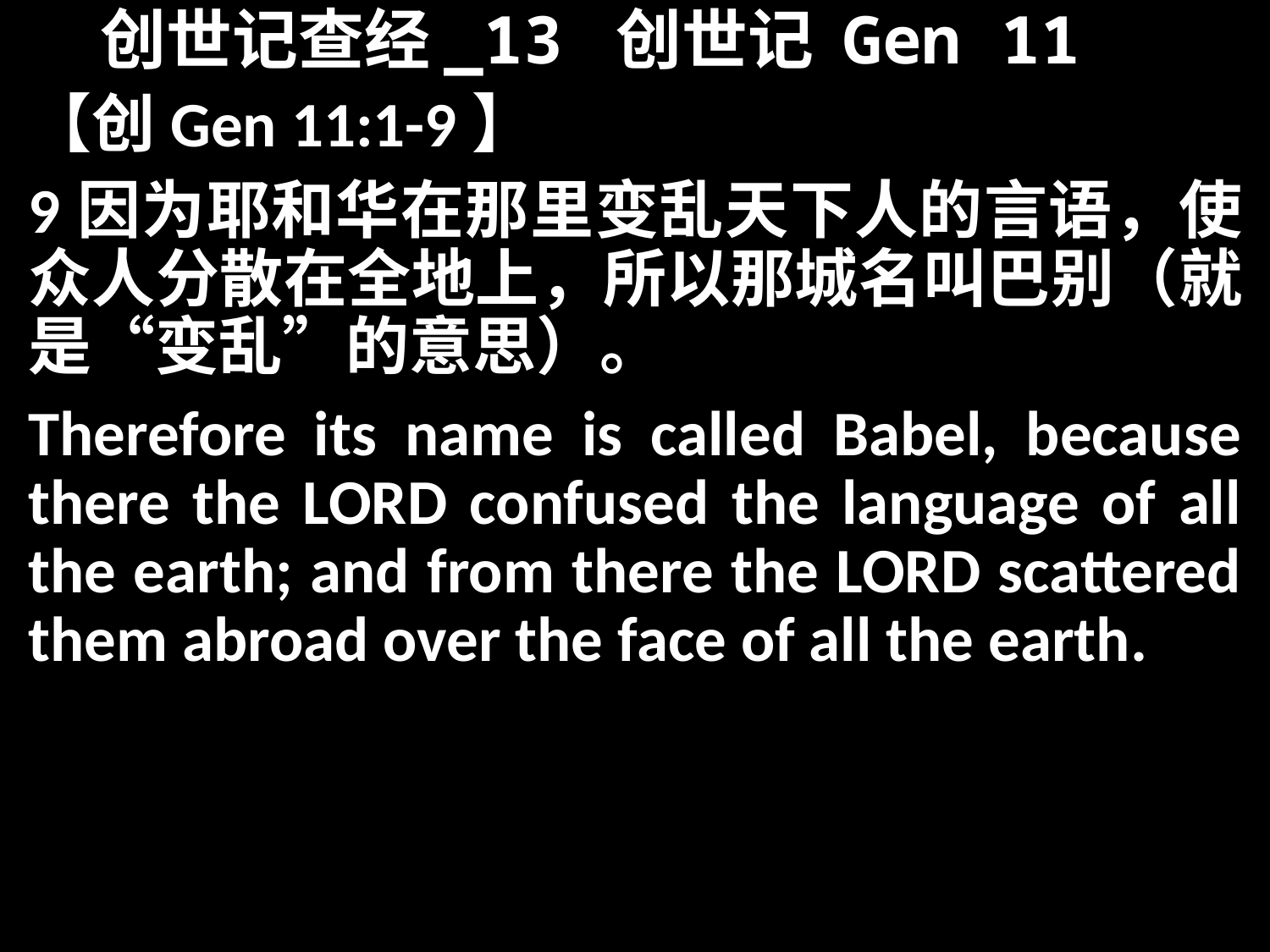

# 创世记查经_13 创世记 Gen 11
【创Gen 11:1-9】
9因为耶和华在那里变乱天下人的言语，使众人分散在全地上，所以那城名叫巴别（就是“变乱”的意思）。
Therefore its name is called Babel, because there the LORD confused the language of all the earth; and from there the LORD scattered them abroad over the face of all the earth.